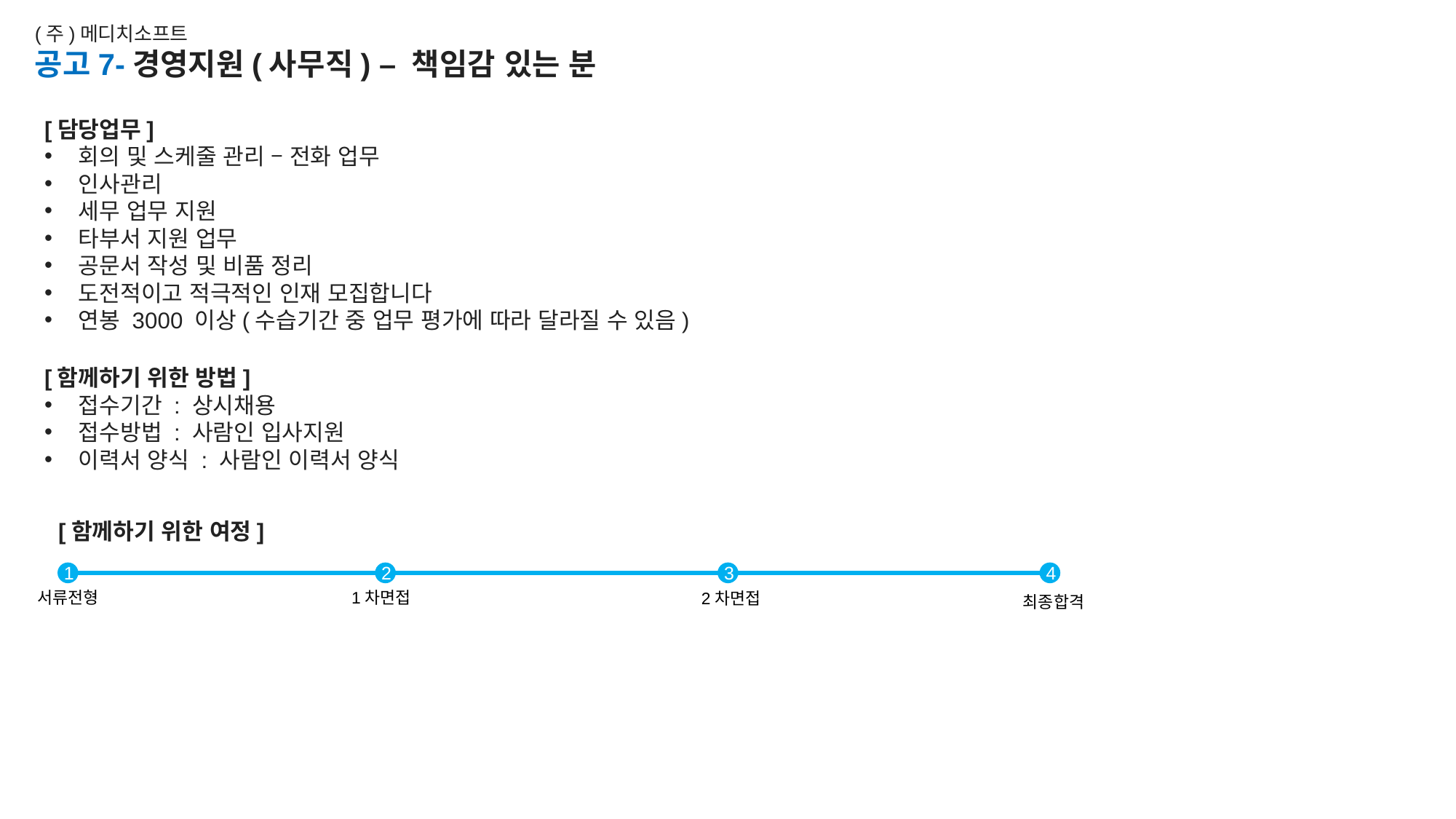

(주)메디치소프트
공고7-경영지원(사무직) – 책임감 있는 분

[담당업무]
회의 및 스케줄 관리 – 전화 업무
인사관리
세무 업무 지원
타부서 지원 업무
공문서 작성 및 비품 정리
도전적이고 적극적인 인재 모집합니다
연봉 3000 이상(수습기간 중 업무 평가에 따라 달라질 수 있음)
[함께하기 위한 방법]
접수기간 : 상시채용
접수방법 : 사람인 입사지원
이력서 양식 : 사람인 이력서 양식
[함께하기 위한 여정]
1
3
4
2
서류전형
1차면접
2차면접
최종합격